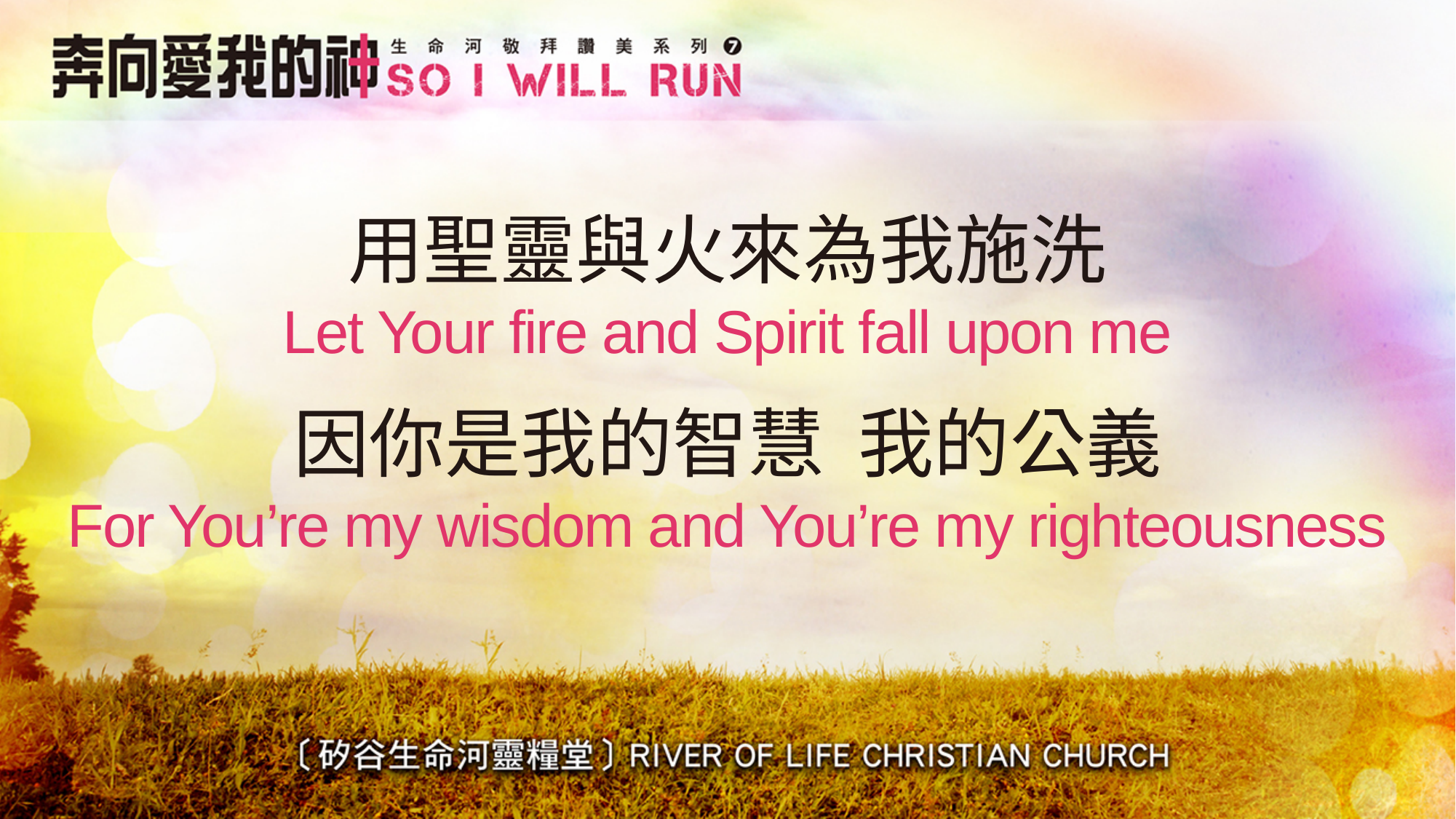

# 用聖靈與火來為我施洗 Let Your fire and Spirit fall upon me
因你是我的智慧  我的公義
For You’re my wisdom and You’re my righteousness